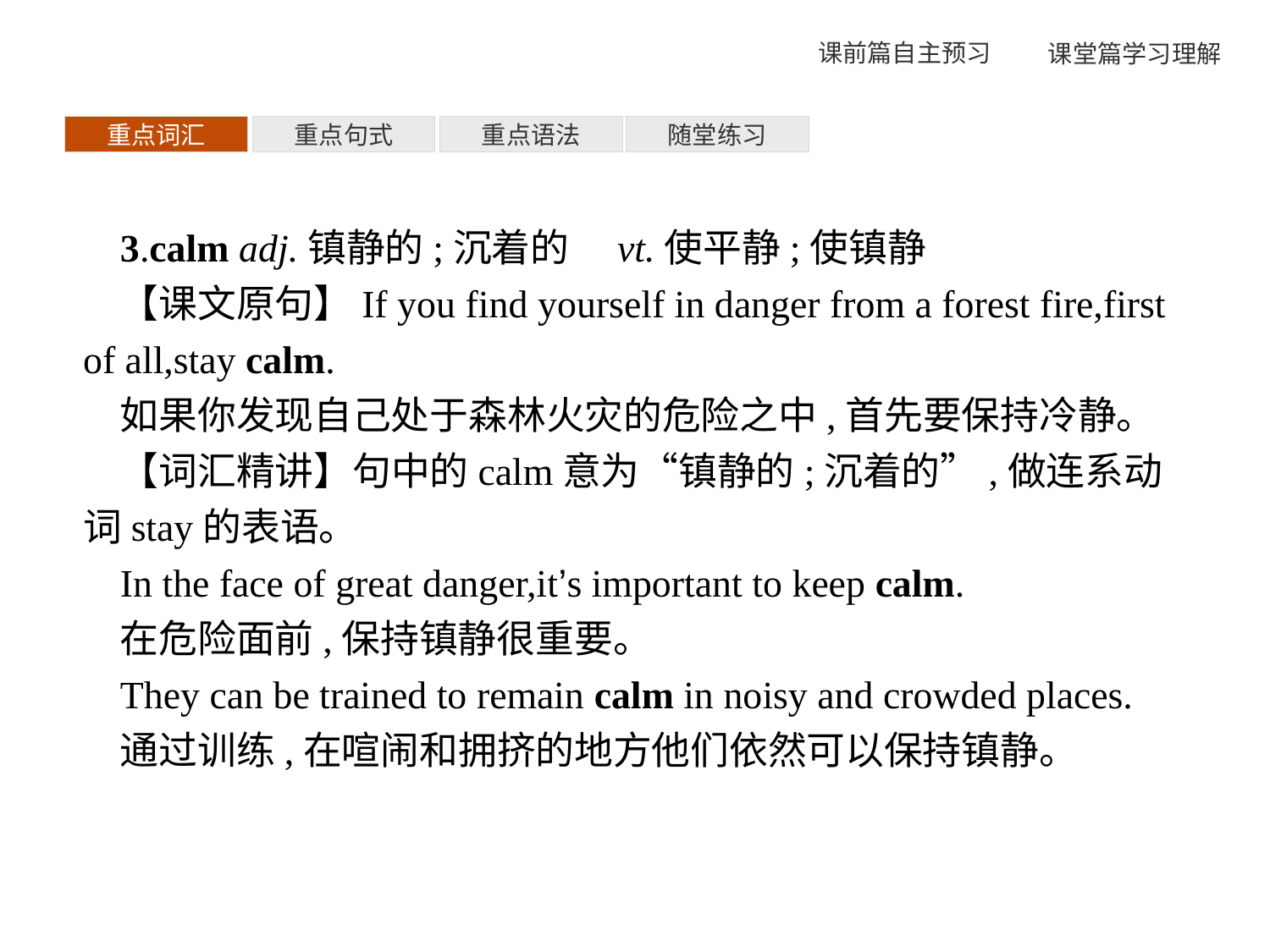

重点词汇
重点句式
重点语法
随堂练习
3.calm adj.镇静的;沉着的　vt.使平静;使镇静
【课文原句】If you find yourself in danger from a forest fire,first of all,stay calm.
如果你发现自己处于森林火灾的危险之中,首先要保持冷静。
【词汇精讲】句中的calm意为“镇静的;沉着的”,做连系动词stay的表语。
In the face of great danger,it’s important to keep calm.
在危险面前,保持镇静很重要。
They can be trained to remain calm in noisy and crowded places.
通过训练,在喧闹和拥挤的地方他们依然可以保持镇静。